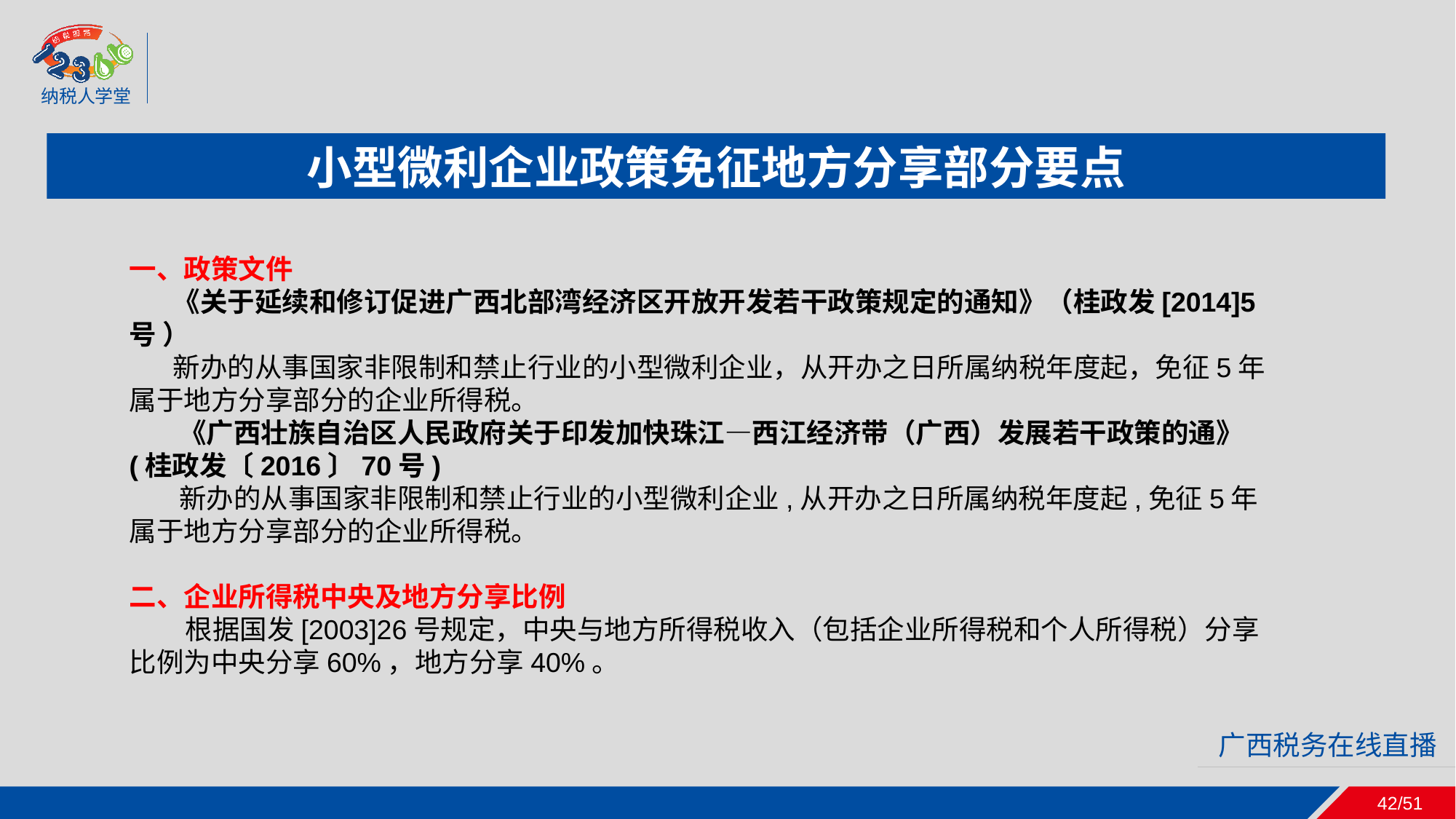

小型微利企业政策免征地方分享部分要点
一、政策文件
      《关于延续和修订促进广西北部湾经济区开放开发若干政策规定的通知》（桂政发[2014]5号 ）
      新办的从事国家非限制和禁止行业的小型微利企业，从开办之日所属纳税年度起，免征5年属于地方分享部分的企业所得税。
       《广西壮族自治区人民政府关于印发加快珠江—西江经济带（广西）发展若干政策的通》(桂政发〔2016〕70号)
       新办的从事国家非限制和禁止行业的小型微利企业,从开办之日所属纳税年度起,免征5年属于地方分享部分的企业所得税。

二、企业所得税中央及地方分享比例
        根据国发[2003]26号规定，中央与地方所得税收入（包括企业所得税和个人所得税）分享比例为中央分享60%，地方分享40%。